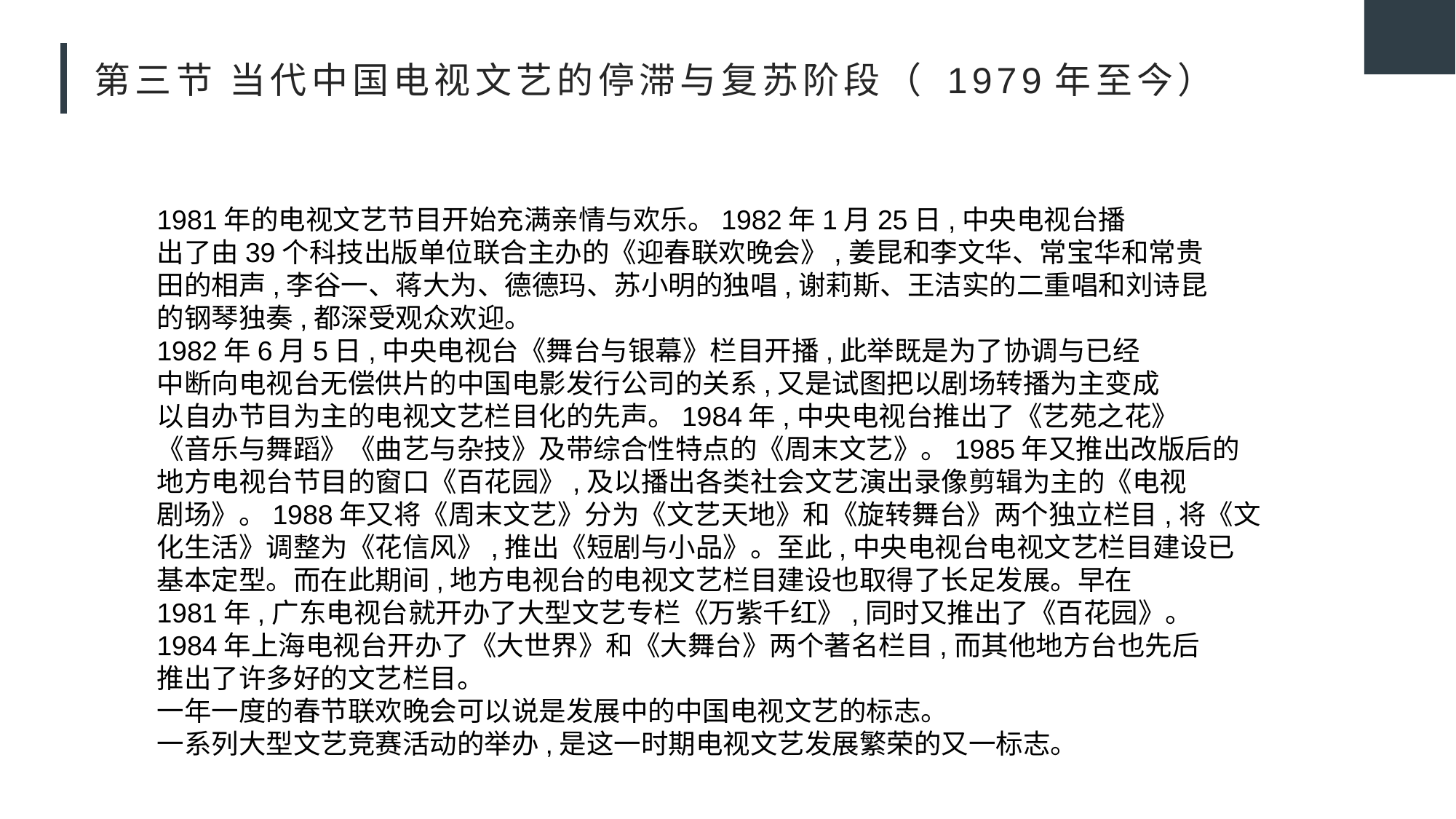

# 第三节 当代中国电视文艺的停滞与复苏阶段（ 1979年至今）
1981年的电视文艺节目开始充满亲情与欢乐。1982年1月25日,中央电视台播
出了由39个科技出版单位联合主办的《迎春联欢晚会》,姜昆和李文华、常宝华和常贵
田的相声,李谷一、蒋大为、德德玛、苏小明的独唱,谢莉斯、王洁实的二重唱和刘诗昆
的钢琴独奏,都深受观众欢迎。
1982年6月5日,中央电视台《舞台与银幕》栏目开播,此举既是为了协调与已经
中断向电视台无偿供片的中国电影发行公司的关系,又是试图把以剧场转播为主变成
以自办节目为主的电视文艺栏目化的先声。1984年,中央电视台推出了《艺苑之花》
《音乐与舞蹈》《曲艺与杂技》及带综合性特点的《周末文艺》。1985年又推出改版后的
地方电视台节目的窗口《百花园》,及以播出各类社会文艺演出录像剪辑为主的《电视
剧场》。1988年又将《周末文艺》分为《文艺天地》和《旋转舞台》两个独立栏目,将《文
化生活》调整为《花信风》,推出《短剧与小品》。至此,中央电视台电视文艺栏目建设已
基本定型。而在此期间,地方电视台的电视文艺栏目建设也取得了长足发展。早在
1981年,广东电视台就开办了大型文艺专栏《万紫千红》,同时又推出了《百花园》。
1984年上海电视台开办了《大世界》和《大舞台》两个著名栏目,而其他地方台也先后
推出了许多好的文艺栏目。
一年一度的春节联欢晚会可以说是发展中的中国电视文艺的标志。
一系列大型文艺竞赛活动的举办,是这一时期电视文艺发展繁荣的又一标志。